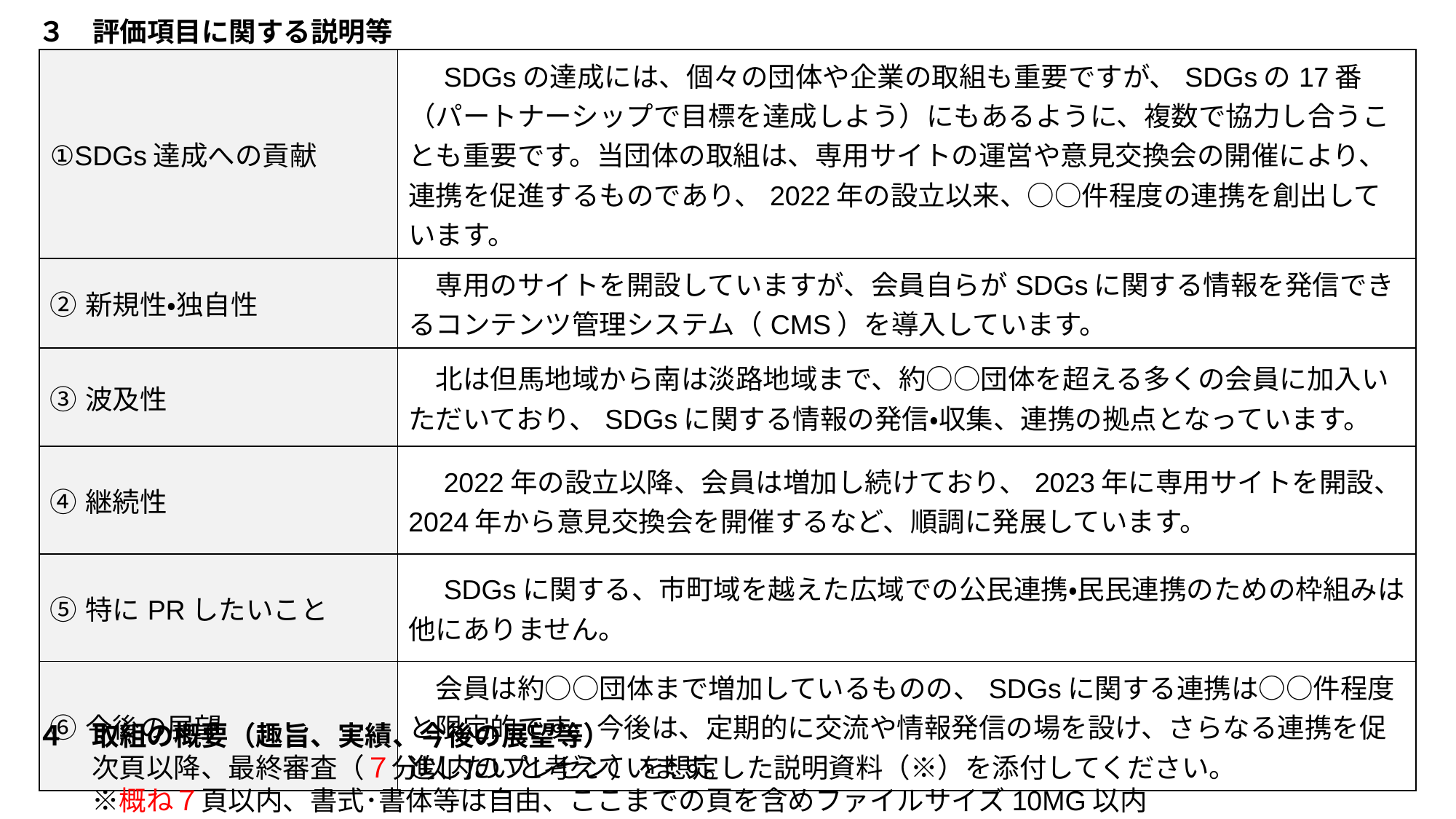

３　評価項目に関する説明等
| ①SDGs達成への貢献 | SDGsの達成には、個々の団体や企業の取組も重要ですが、SDGsの17番（パートナーシップで目標を達成しよう）にもあるように、複数で協力し合うことも重要です。当団体の取組は、専用サイトの運営や意見交換会の開催により、連携を促進するものであり、2022年の設立以来、○○件程度の連携を創出しています。 |
| --- | --- |
| ②新規性・独自性 | 専用のサイトを開設していますが、会員自らがSDGsに関する情報を発信できるコンテンツ管理システム（CMS）を導入しています。 |
| ③波及性 | 北は但馬地域から南は淡路地域まで、約○○団体を超える多くの会員に加入いただいており、SDGsに関する情報の発信・収集、連携の拠点となっています。 |
| ④継続性 | 2022年の設立以降、会員は増加し続けており、2023年に専用サイトを開設、2024年から意見交換会を開催するなど、順調に発展しています。 |
| ⑤特にPRしたいこと | SDGsに関する、市町域を越えた広域での公民連携・民民連携のための枠組みは他にありません。 |
| ⑥今後の展望 | 会員は約○○団体まで増加しているものの、SDGsに関する連携は○○件程度と限定的です。今後は、定期的に交流や情報発信の場を設け、さらなる連携を促進したいと考えています。 |
４　取組の概要（趣旨、実績、今後の展望等）
　次頁以降、最終審査（７分以内のプレゼン）を想定した説明資料（※）を添付してください。
　※概ね７頁以内、書式･書体等は自由、ここまでの頁を含めファイルサイズ10MG以内